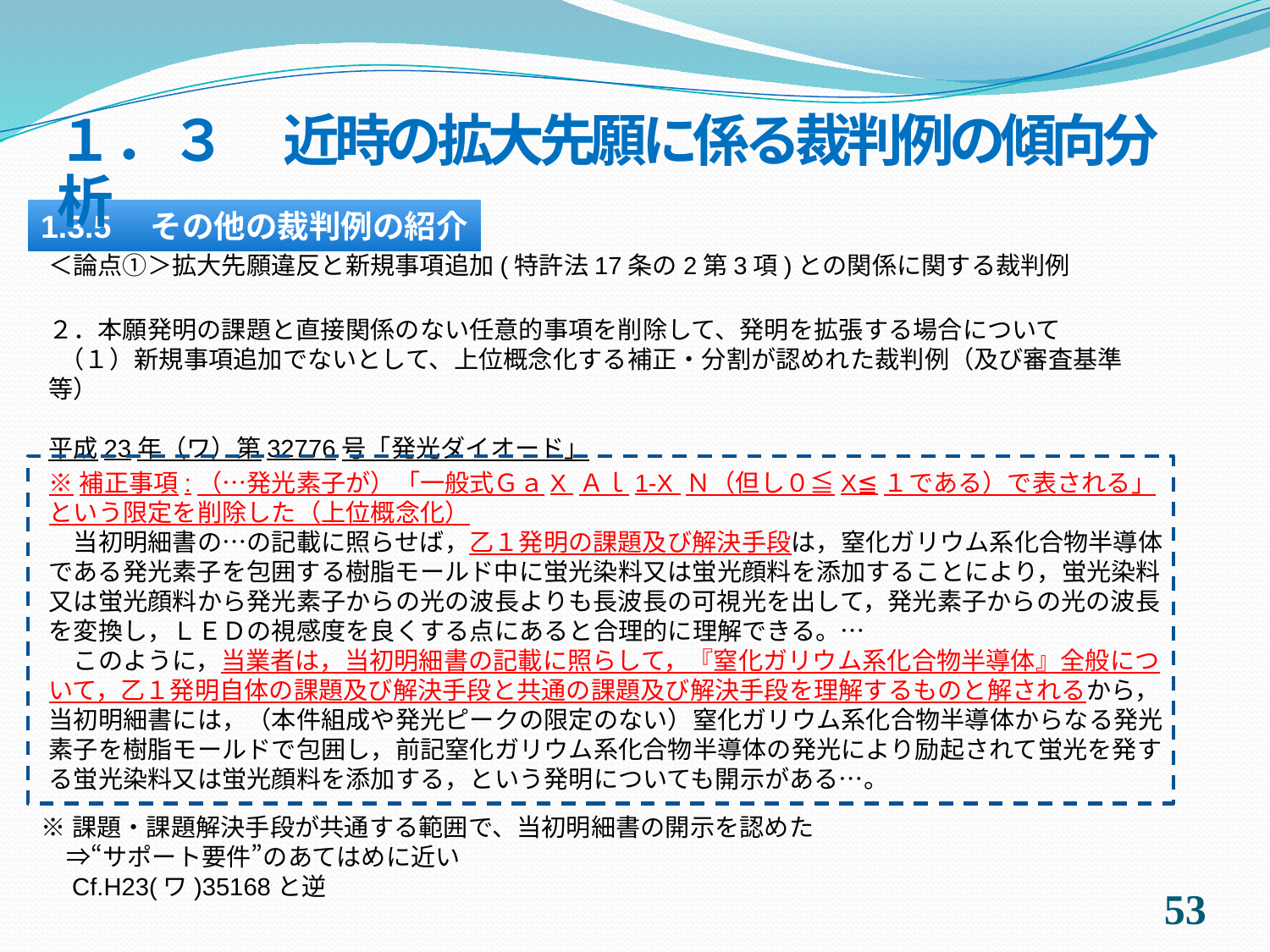

１．３　近時の拡大先願に係る裁判例の傾向分析
1.3.5　その他の裁判例の紹介
＜論点①＞拡大先願違反と新規事項追加(特許法17条の2第3項)との関係に関する裁判例

２．本願発明の課題と直接関係のない任意的事項を削除して、発明を拡張する場合について
 （１）新規事項追加でないとして、上位概念化する補正・分割が認めれた裁判例（及び審査基準等）

平成23年（ワ）第32776号「発光ダイオード」

※補正事項:（…発光素子が）「一般式ＧａX Ａｌ1-X Ｎ（但し０≦X≦１である）で表される」という限定を削除した（上位概念化）
　当初明細書の…の記載に照らせば，乙１発明の課題及び解決手段は，窒化ガリウム系化合物半導体である発光素子を包囲する樹脂モールド中に蛍光染料又は蛍光顔料を添加することにより，蛍光染料又は蛍光顔料から発光素子からの光の波長よりも長波長の可視光を出して，発光素子からの光の波長を変換し，ＬＥＤの視感度を良くする点にあると合理的に理解できる。…
　このように，当業者は，当初明細書の記載に照らして，『窒化ガリウム系化合物半導体』全般について，乙１発明自体の課題及び解決手段と共通の課題及び解決手段を理解するものと解されるから，当初明細書には，（本件組成や発光ピークの限定のない）窒化ガリウム系化合物半導体からなる発光素子を樹脂モールドで包囲し，前記窒化ガリウム系化合物半導体の発光により励起されて蛍光を発する蛍光染料又は蛍光顔料を添加する，という発明についても開示がある…。
※課題・課題解決手段が共通する範囲で、当初明細書の開示を認めた
　⇒“サポート要件”のあてはめに近い
　Cf.H23(ワ)35168と逆
53